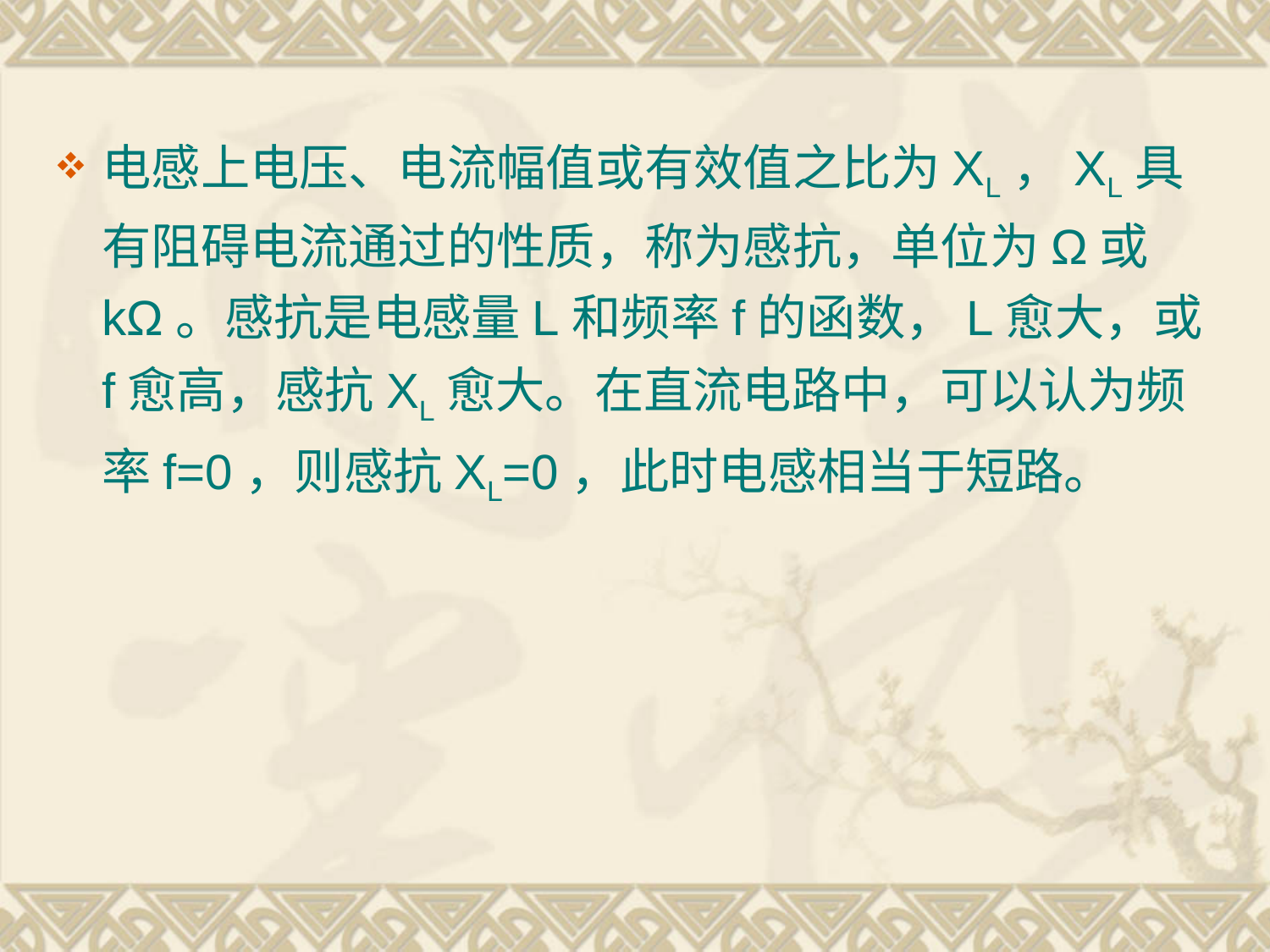

电感上电压、电流幅值或有效值之比为XL，XL具有阻碍电流通过的性质，称为感抗，单位为Ω或kΩ。感抗是电感量L和频率f的函数，L愈大，或f愈高，感抗XL愈大。在直流电路中，可以认为频率f=0，则感抗XL=0，此时电感相当于短路。